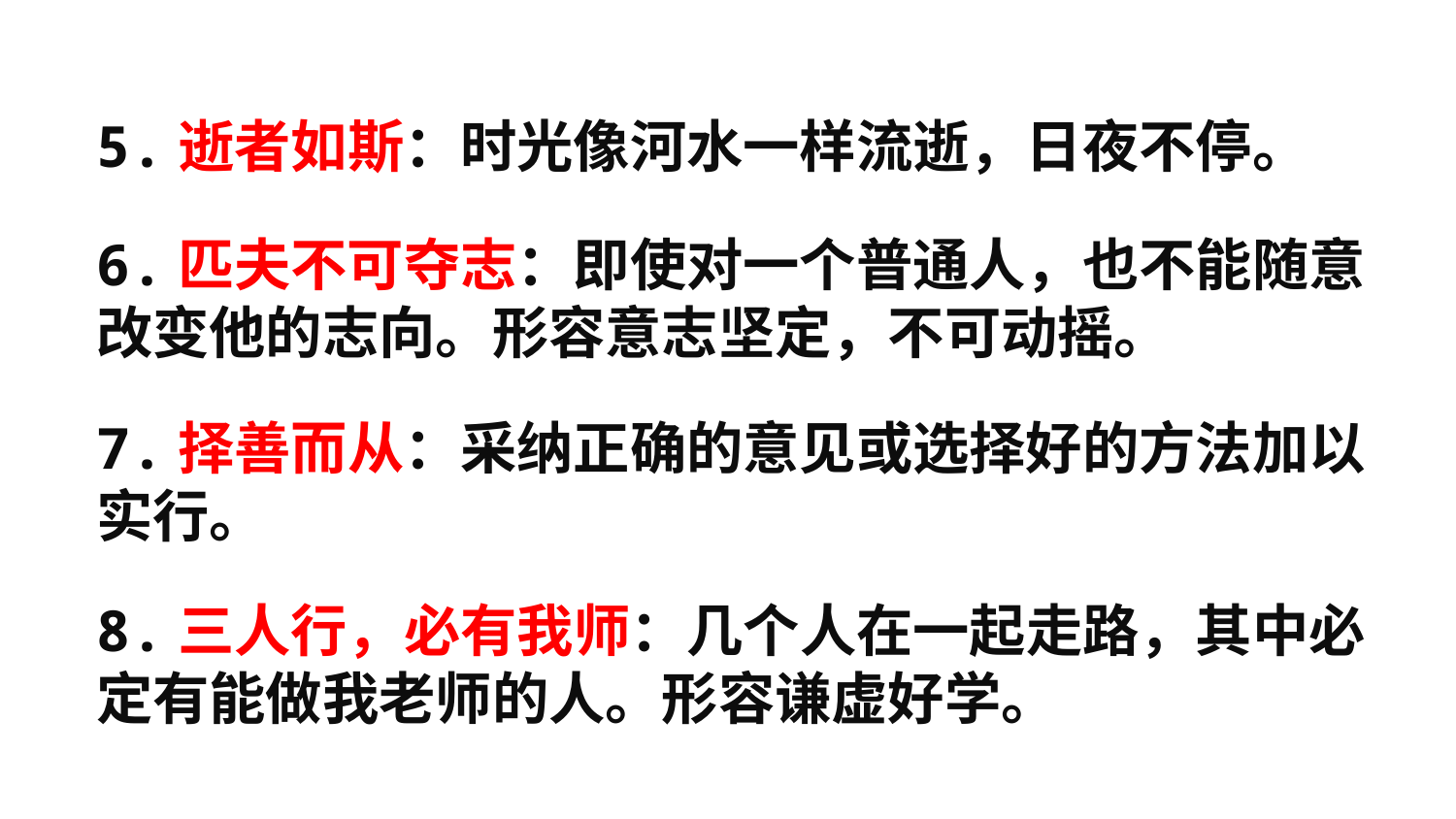

5.逝者如斯：时光像河水一样流逝，日夜不停。
6.匹夫不可夺志：即使对一个普通人，也不能随意
改变他的志向。形容意志坚定，不可动摇。
7.择善而从：采纳正确的意见或选择好的方法加以
实行。
8.三人行，必有我师：几个人在一起走路，其中必定有能做我老师的人。形容谦虚好学。